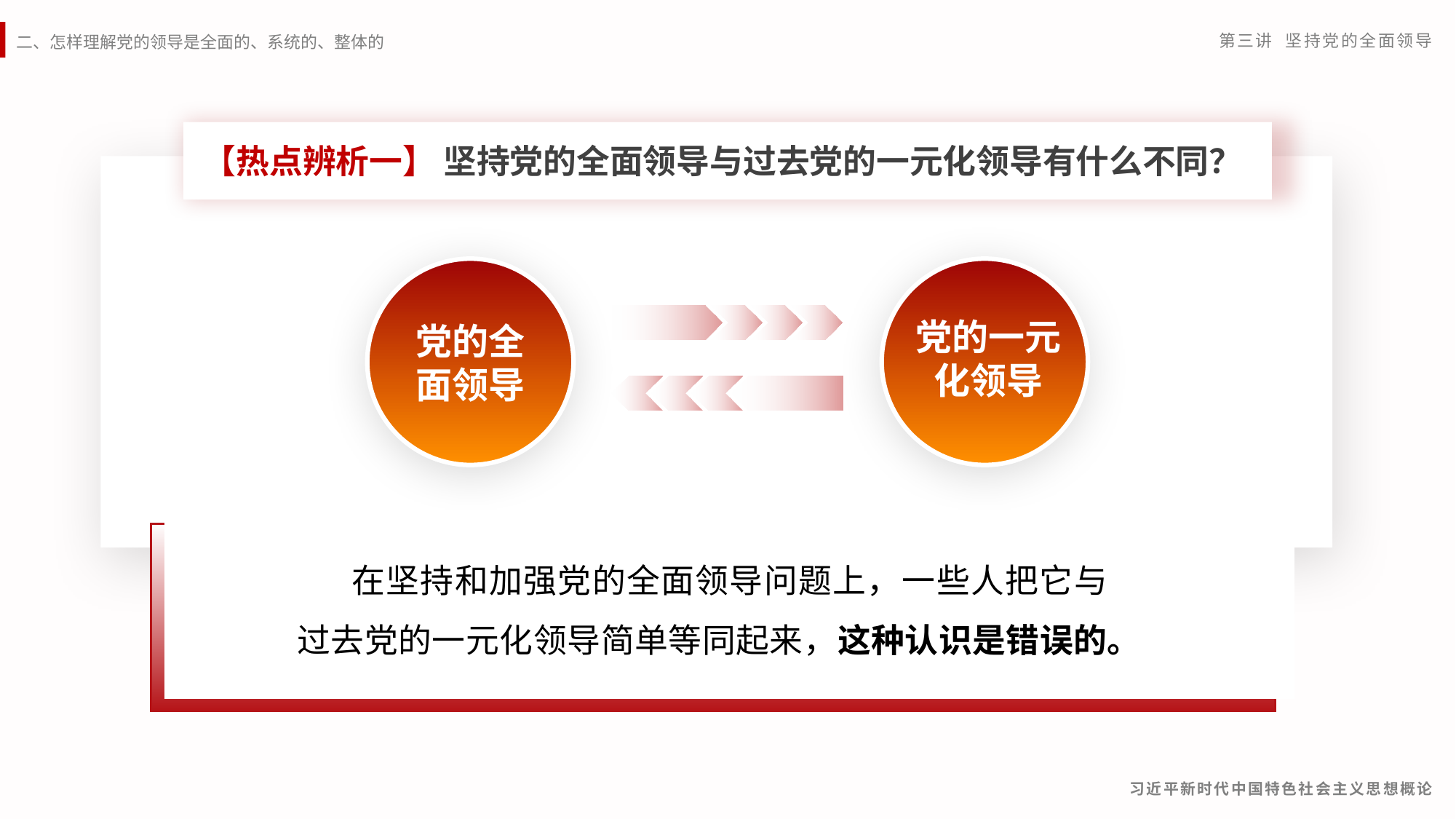

【热点辨析一】 坚持党的全面领导与过去党的一元化领导有什么不同？

党的全面领导

党的一元化领导

在坚持和加强党的全面领导问题上，一些人把它与过去党的一元化领导简单等同起来，这种认识是错误的。